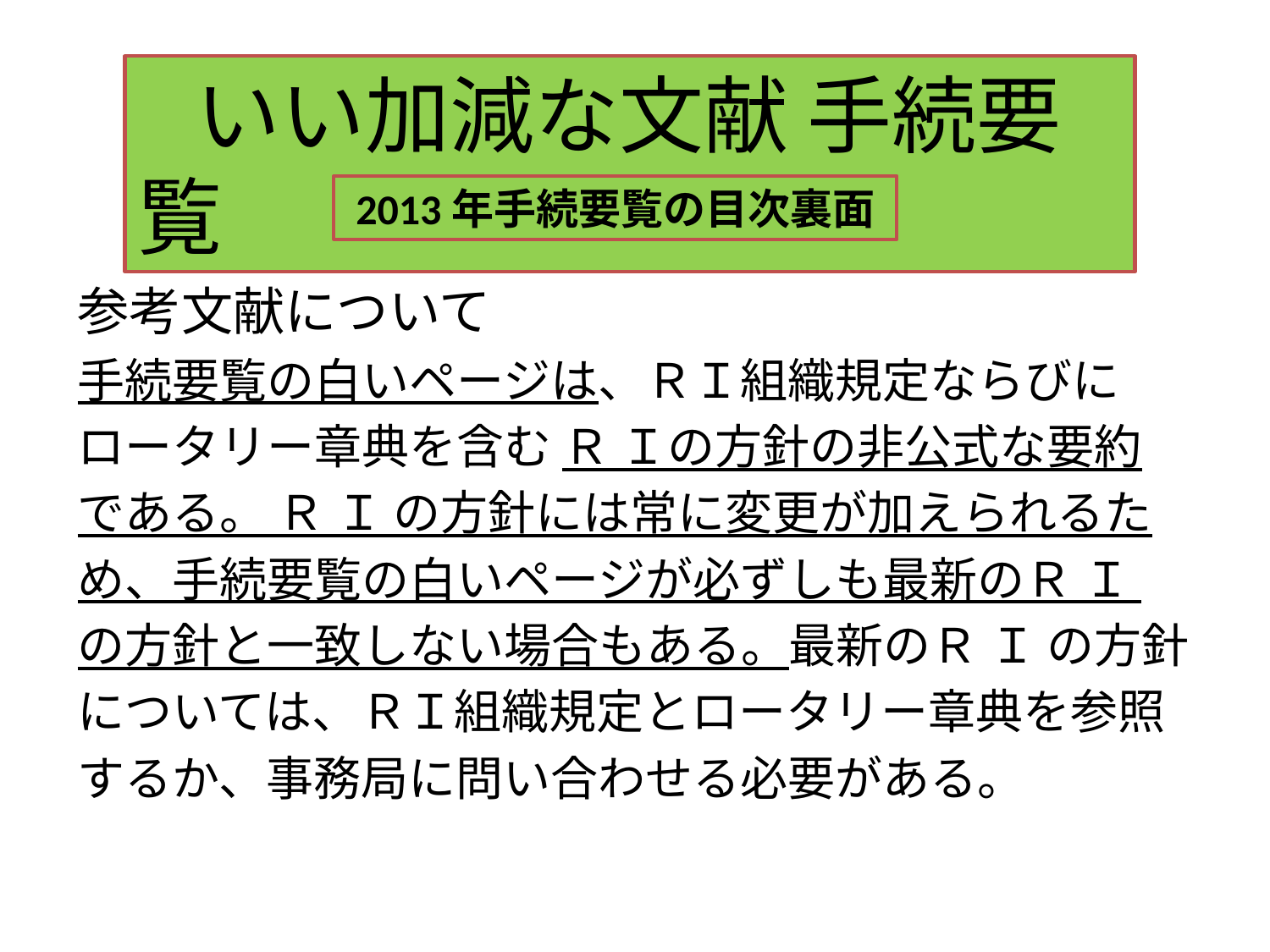

いい加減な文献 手続要覧
 2013年手続要覧の目次裏面
参考文献について
手続要覧の白いページは、ＲＩ組織規定ならびに
ロータリー章典を含む Ｒ Ｉの方針の非公式な要約
である。 Ｒ Ｉ の方針には常に変更が加えられるた
め、手続要覧の白いページが必ずしも最新のＲ Ｉ
の方針と一致しない場合もある。最新のＲ Ｉ の方針
については、ＲＩ組織規定とロータリー章典を参照
するか、事務局に問い合わせる必要がある。